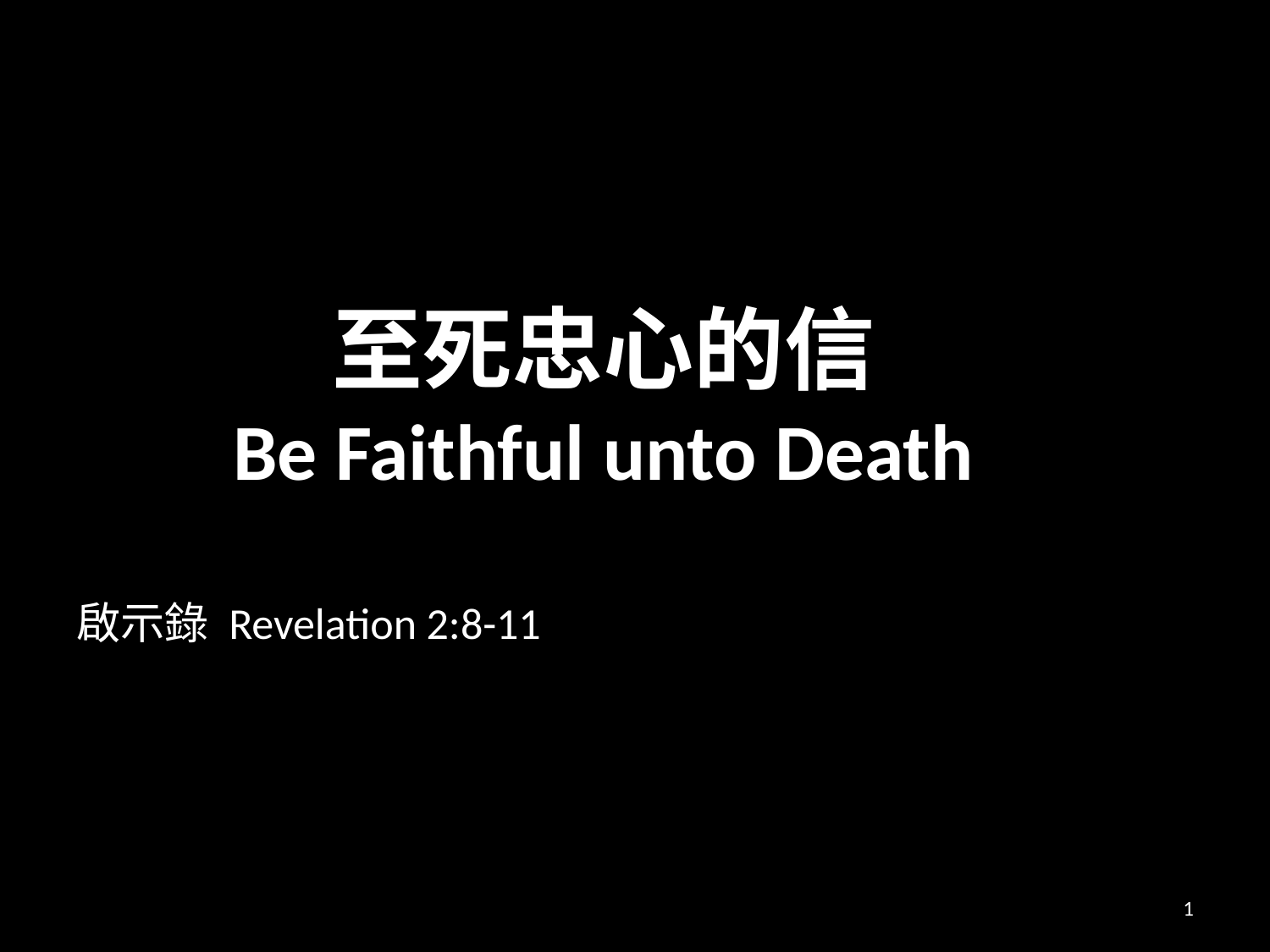

# 至死忠心的信 Be Faithful unto Death
啟示錄 Revelation 2:8-11
1